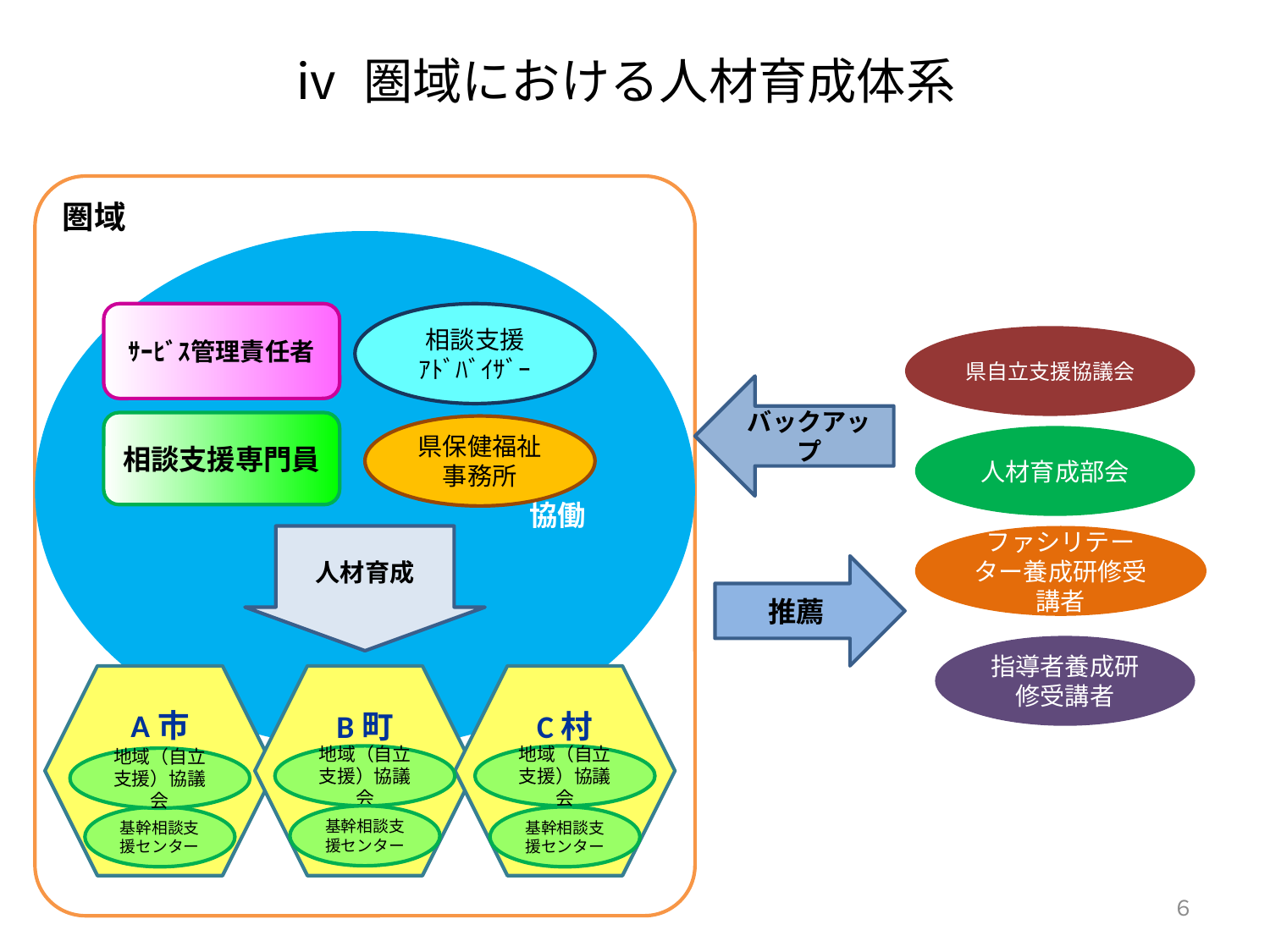

ⅳ 圏域における人材育成体系
圏域

協働

ｻｰﾋﾞｽ管理責任者
相談支援
ｱﾄﾞﾊﾞｲｻﾞｰ
県自立支援協議会
バックアップ
相談支援専門員
県保健福祉
事務所
人材育成部会
人材育成
ファシリテーター養成研修受講者
推薦
指導者養成研修受講者
A市
B町
C村
地域（自立支援）協議会
地域（自立支援）協議会
地域（自立支援）協議会
基幹相談支援センター
基幹相談支援センター
基幹相談支援センター
６